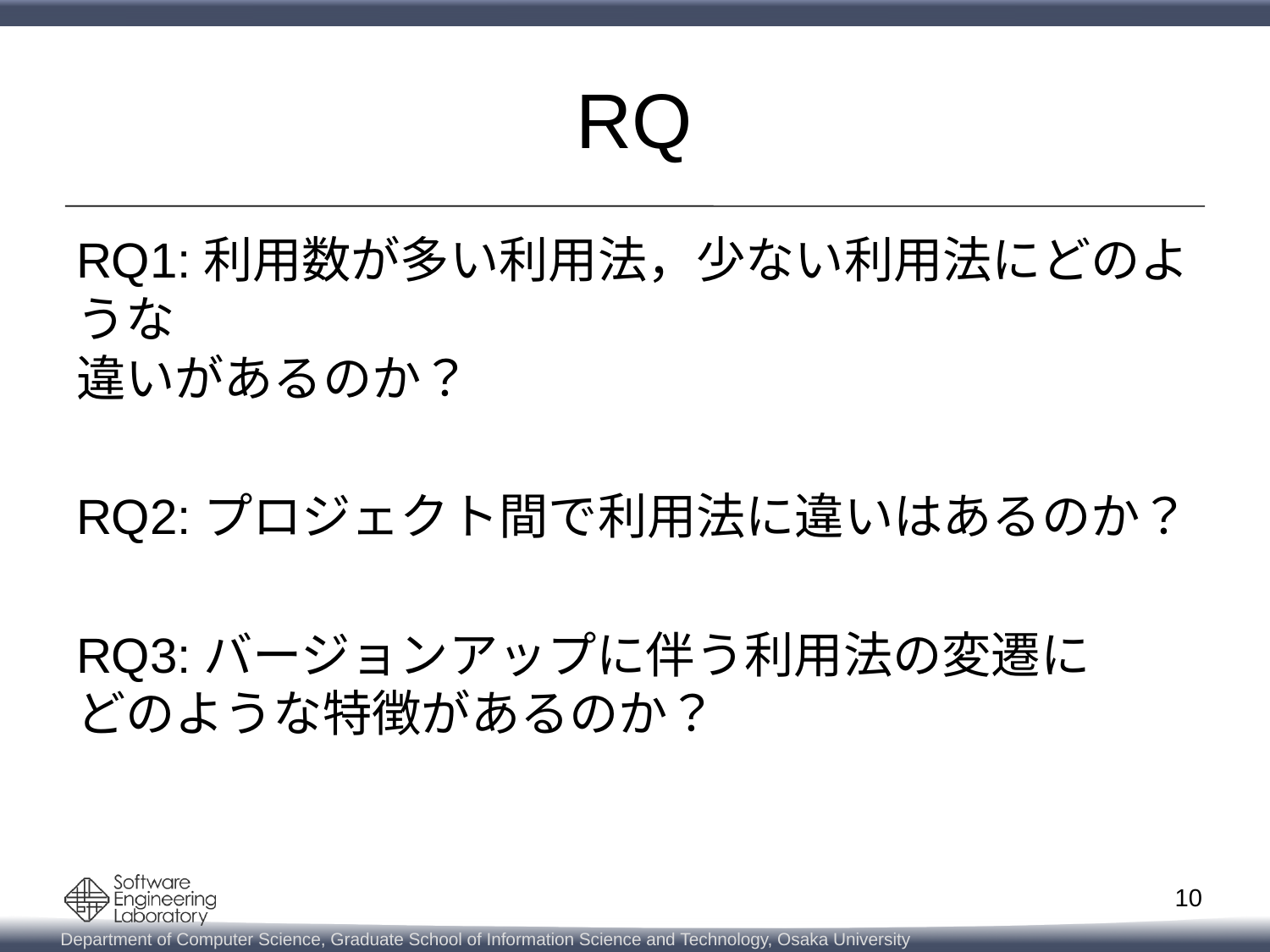

# RQ
RQ1:利用数が多い利用法，少ない利用法にどのような
違いがあるのか？

RQ2:プロジェクト間で利用法に違いはあるのか？

RQ3:バージョンアップに伴う利用法の変遷に
どのような特徴があるのか？

10